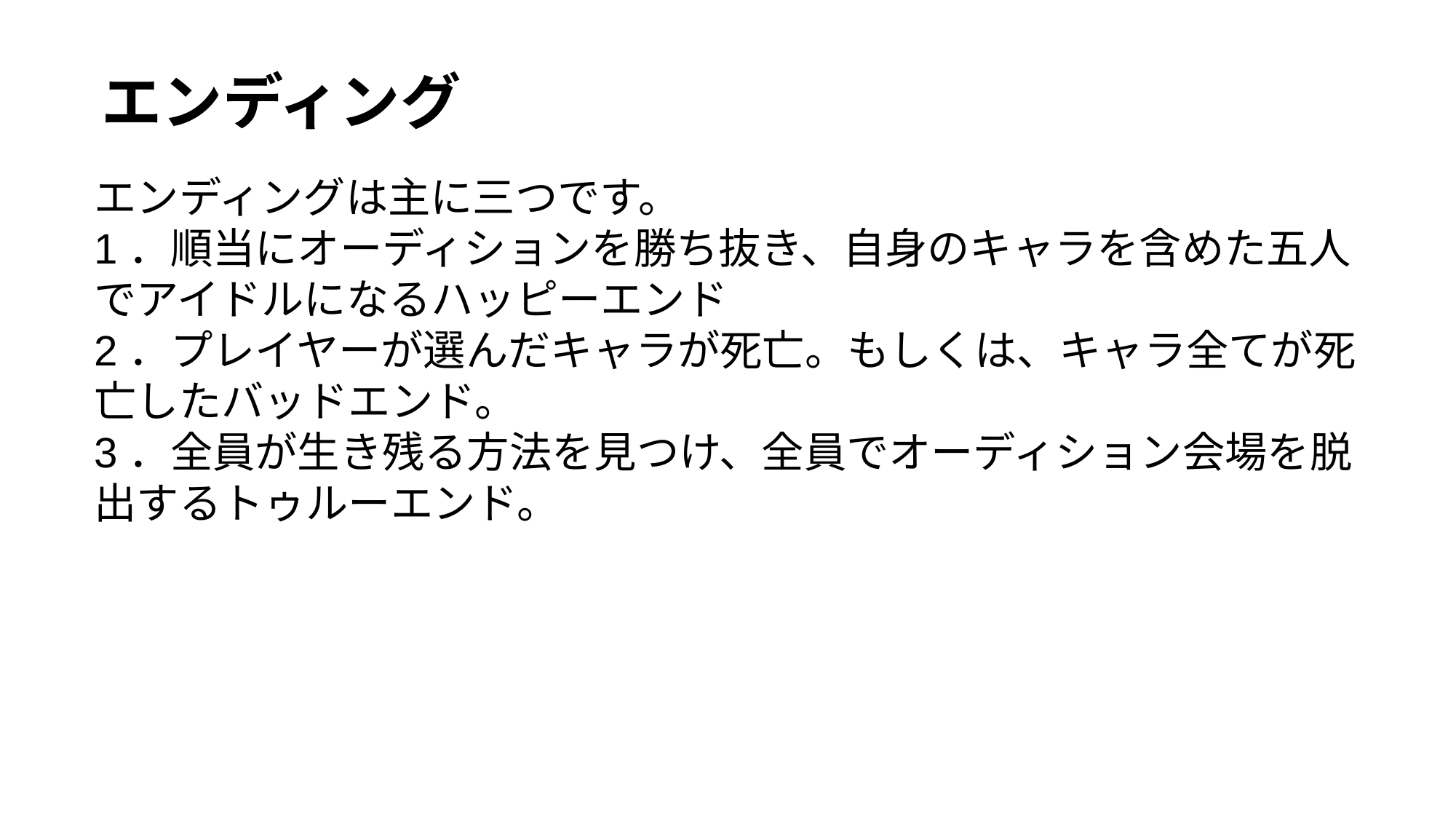

エンディング
エンディングは主に三つです。
1．順当にオーディションを勝ち抜き、自身のキャラを含めた五人でアイドルになるハッピーエンド
2．プレイヤーが選んだキャラが死亡。もしくは、キャラ全てが死亡したバッドエンド。
3．全員が生き残る方法を見つけ、全員でオーディション会場を脱出するトゥルーエンド。